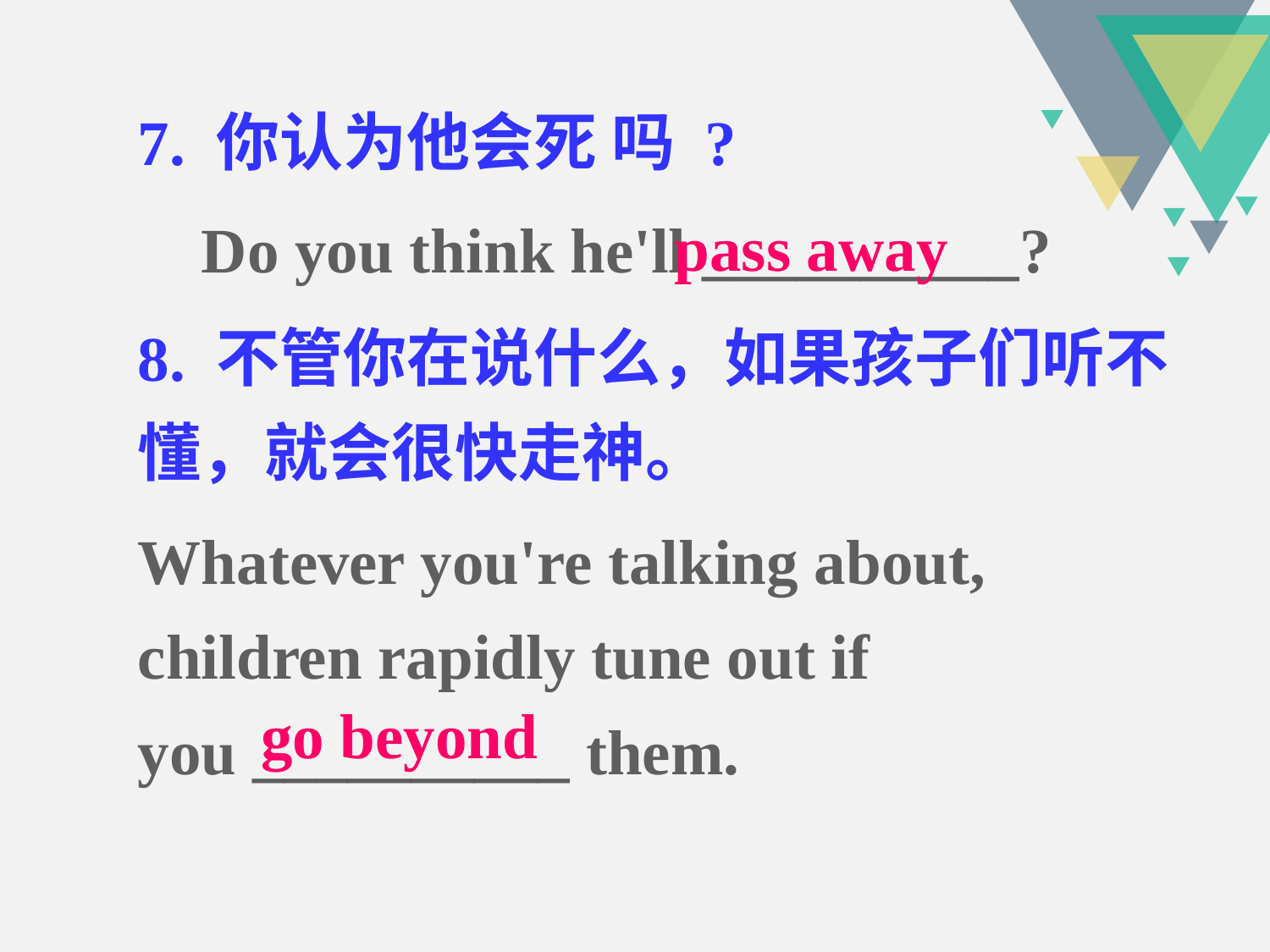

7. 你认为他会死 吗 ?
    Do you think he'll __________?
8. 不管你在说什么，如果孩子们听不懂，就会很快走神。
Whatever you're talking about, children rapidly tune out if you __________ them.
pass away
go beyond